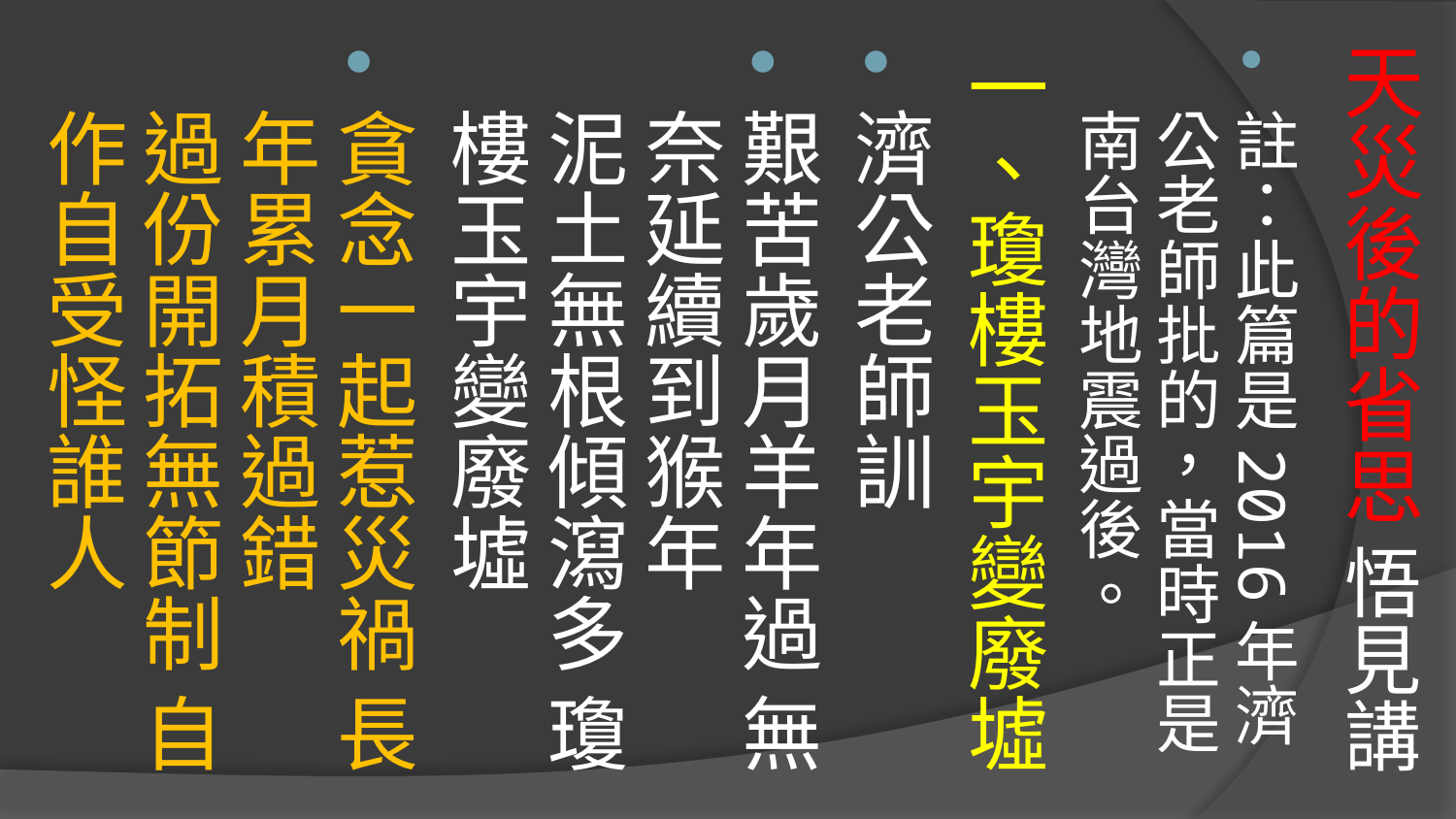

# 天災後的省思 悟見講
註：此篇是2016年濟公老師批的，當時正是南台灣地震過後。
一、瓊樓玉宇變廢墟
濟公老師訓
艱苦歲月羊年過 無奈延續到猴年 
泥土無根傾瀉多 瓊樓玉宇變廢墟
貪念一起惹災禍 長年累月積過錯 
過份開拓無節制 自作自受怪誰人